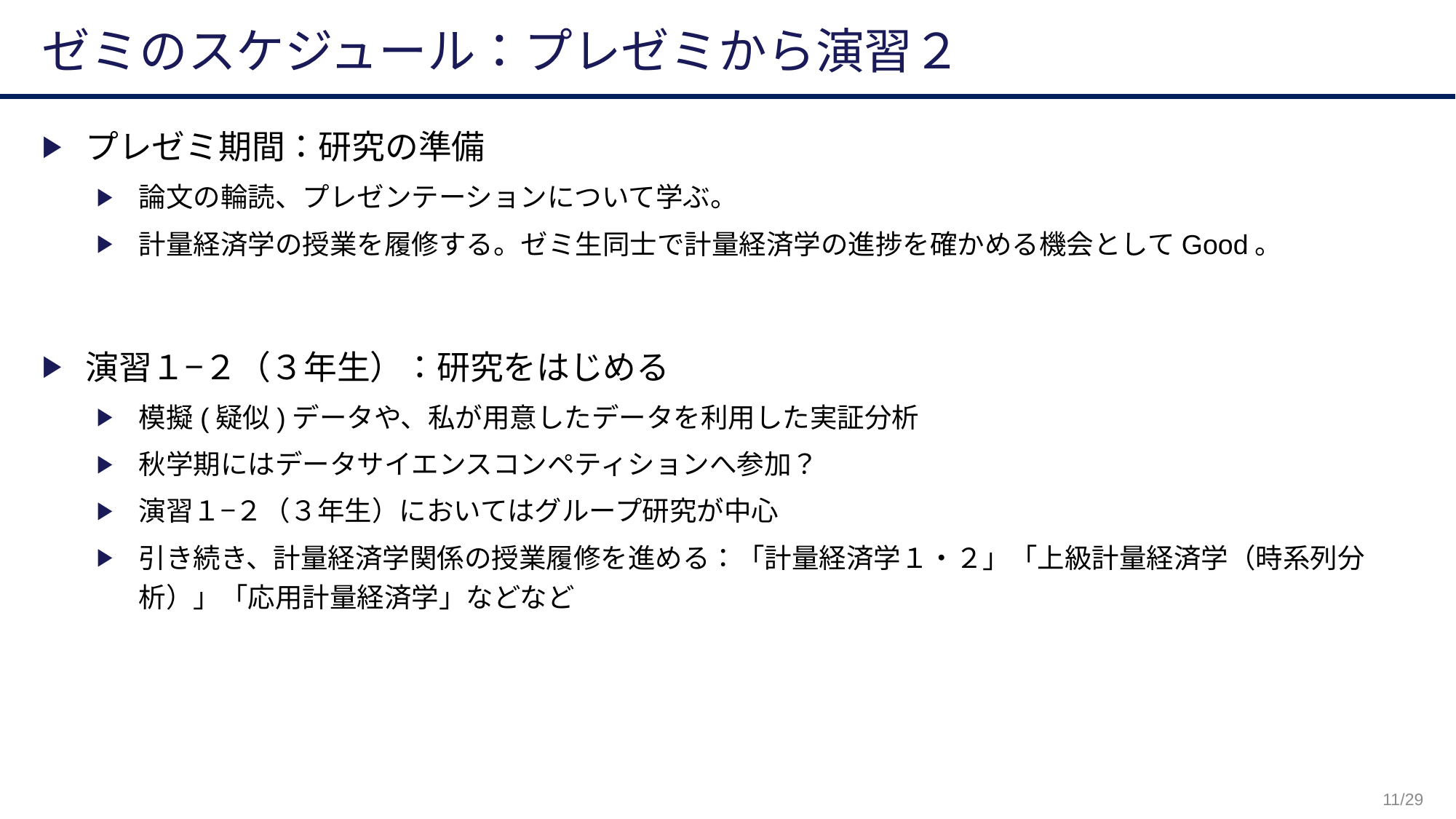

# ゼミのスケジュール：プレゼミから演習２
プレゼミ期間：研究の準備
論文の輪読、プレゼンテーションについて学ぶ。
計量経済学の授業を履修する。ゼミ生同士で計量経済学の進捗を確かめる機会としてGood。

演習１−２（３年生）：研究をはじめる
模擬(疑似)データや、私が用意したデータを利用した実証分析
秋学期にはデータサイエンスコンペティションへ参加？
演習１−２（３年生）においてはグループ研究が中心
引き続き、計量経済学関係の授業履修を進める：「計量経済学１・２」「上級計量経済学（時系列分析）」「応用計量経済学」などなど

11/29